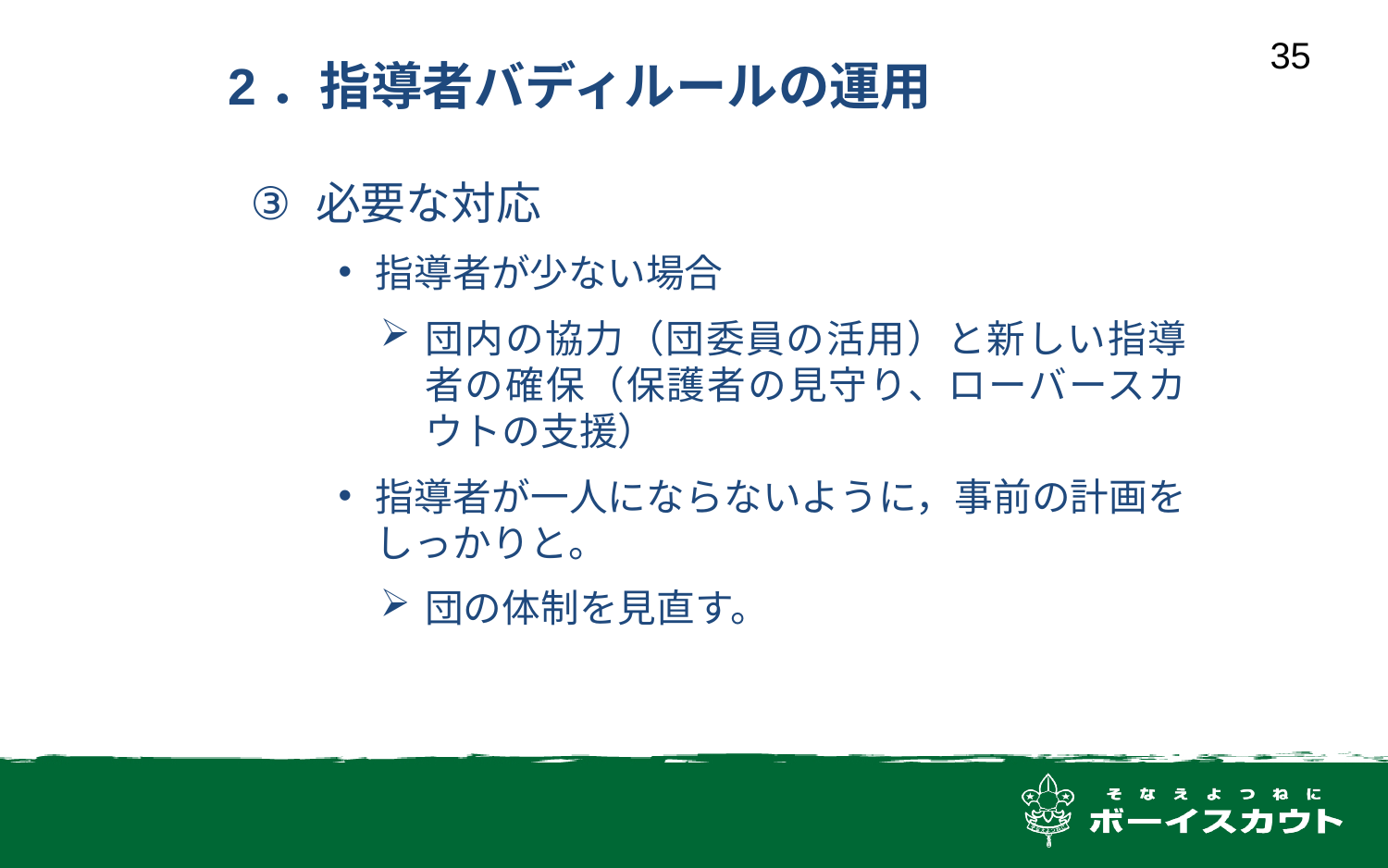

35
2．指導者バディルールの運用
必要な対応
指導者が少ない場合
団内の協力（団委員の活用）と新しい指導者の確保（保護者の見守り、ローバースカウトの支援）
指導者が一人にならないように，事前の計画をしっかりと。
団の体制を見直す。